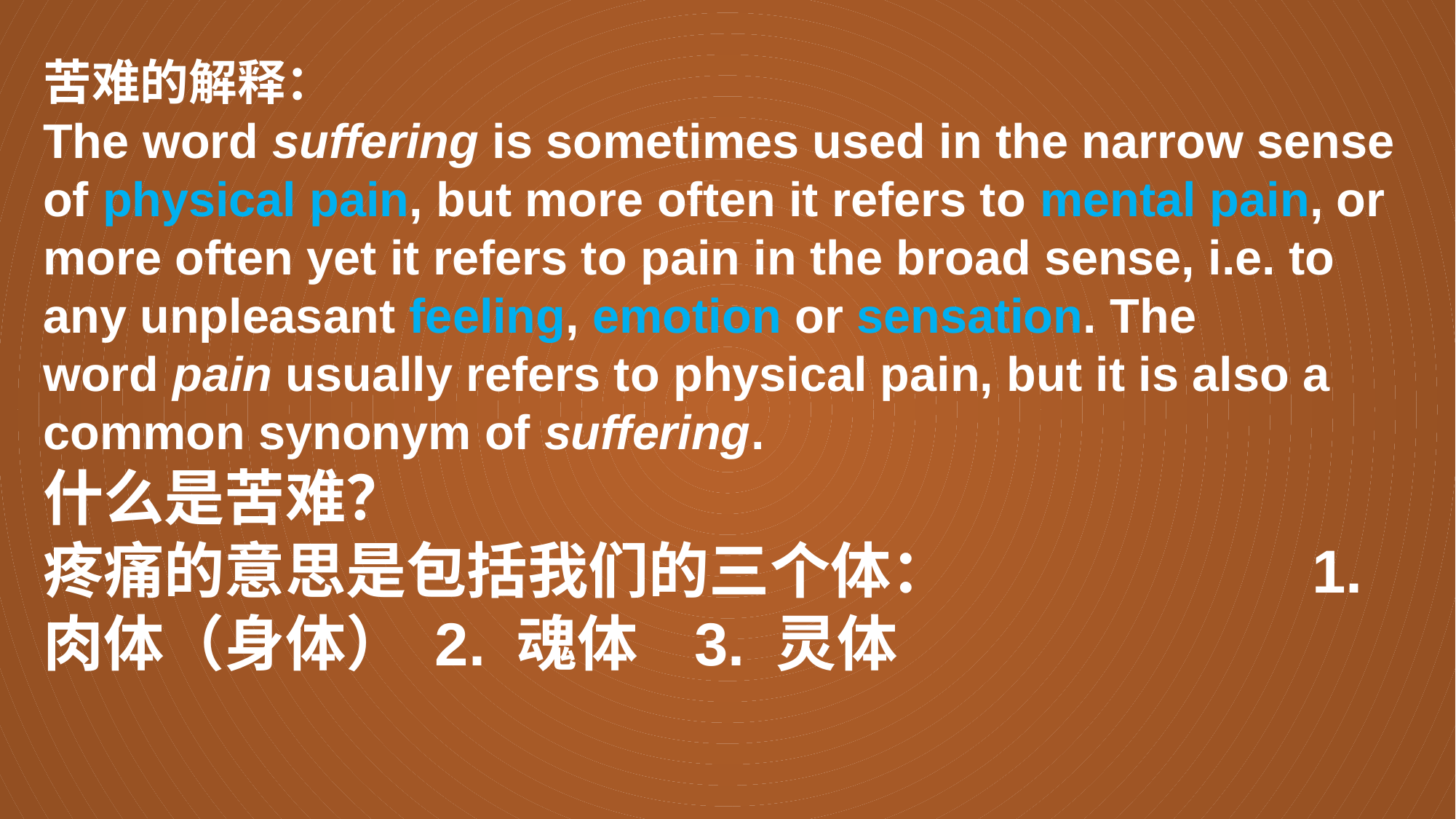

苦难的解释：
The word suffering is sometimes used in the narrow sense of physical pain, but more often it refers to mental pain, or more often yet it refers to pain in the broad sense, i.e. to any unpleasant feeling, emotion or sensation. The word pain usually refers to physical pain, but it is also a common synonym of suffering.
什么是苦难？
疼痛的意思是包括我们的三个体：                         1. 肉体（身体） 2. 魂体   3. 灵体